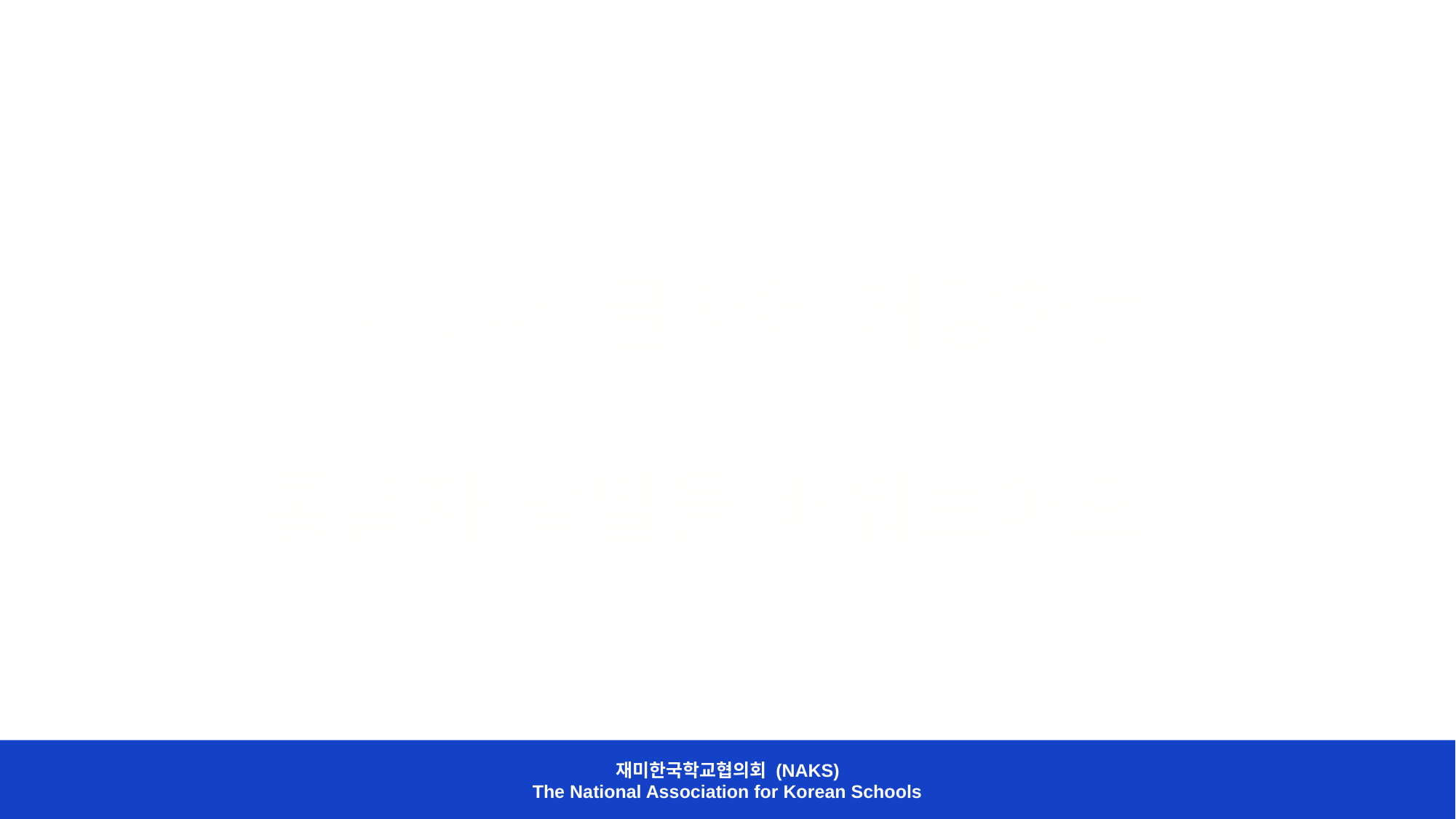

‘ㄴ,나’ 글자에 해당하는

통글자 낱말을 배워보아요!
재미한국학교협의회 (NAKS)
The National Association for Korean Schools